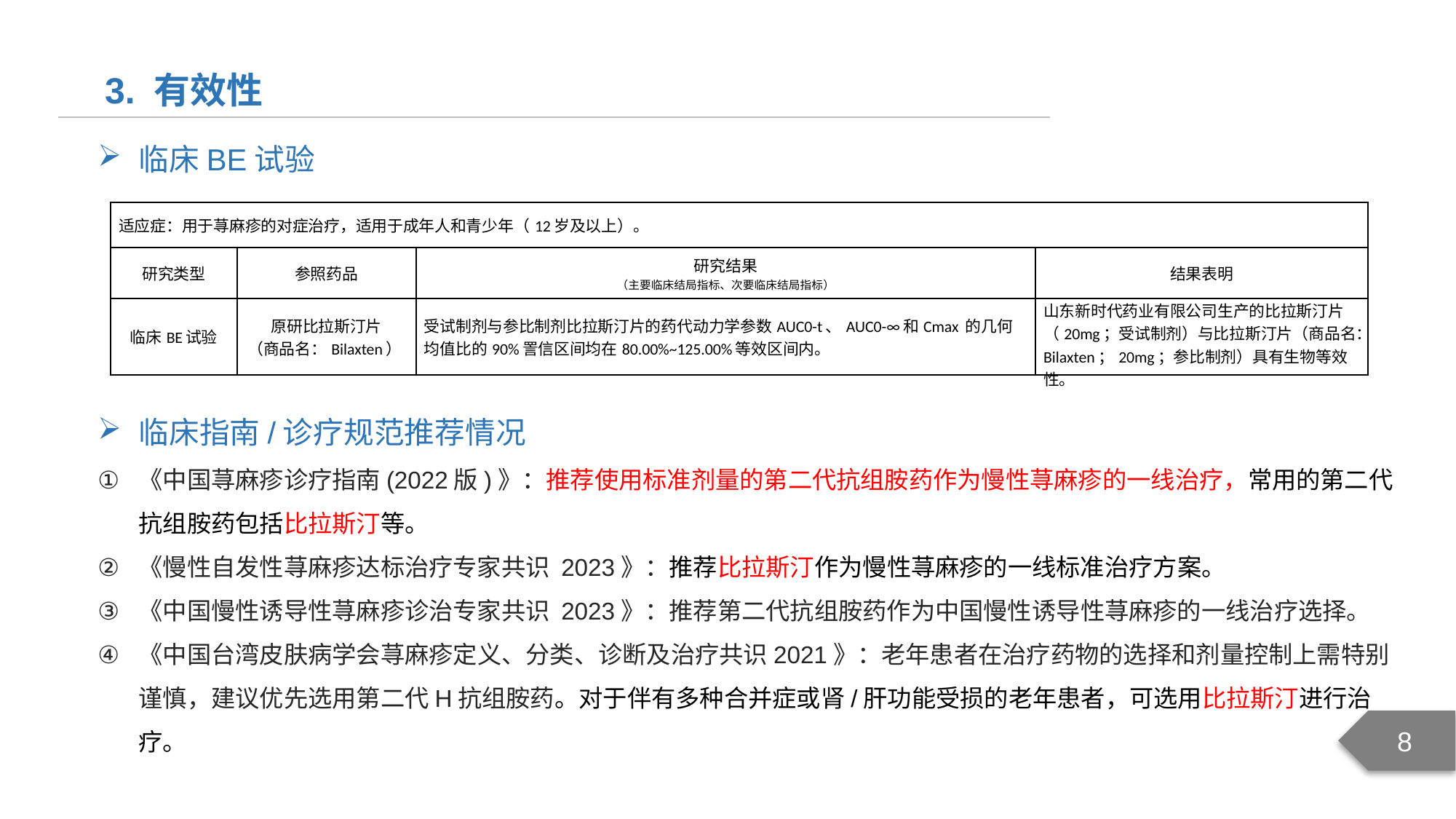

3. 有效性
临床BE试验

临床指南/诊疗规范推荐情况
《中国荨麻疹诊疗指南(2022版)》：推荐使用标准剂量的第二代抗组胺药作为慢性荨麻疹的一线治疗，常用的第二代抗组胺药包括比拉斯汀等。
《慢性自发性荨麻疹达标治疗专家共识 2023》：推荐比拉斯汀作为慢性荨麻疹的一线标准治疗方案。
《中国慢性诱导性荨麻疹诊治专家共识 2023》：推荐第二代抗组胺药作为中国慢性诱导性荨麻疹的一线治疗选择。
《中国台湾皮肤病学会荨麻疹定义、分类、诊断及治疗共识2021》：老年患者在治疗药物的选择和剂量控制上需特别谨慎，建议优先选用第二代H抗组胺药。对于伴有多种合并症或肾/肝功能受损的老年患者，可选用比拉斯汀进行治疗。
| 适应症：用于荨麻疹的对症治疗，适用于成年人和青少年（12岁及以上）。 |  |  |  |
| --- | --- | --- | --- |
| 研究类型 | 参照药品 | 研究结果 （主要临床结局指标、次要临床结局指标） | 结果表明 |
| 临床BE试验 | 原研比拉斯汀片 （商品名：Bilaxten） | 受试制剂与参比制剂比拉斯汀片的药代动力学参数AUC0-t、AUC0-∞和Cmax 的几何均值比的90%詈信区间均在80.00%~125.00%等效区间内。 | 山东新时代药业有限公司生产的比拉斯汀片（20mg；受试制剂）与比拉斯汀片（商品名：Bilaxten；20mg；参比制剂）具有生物等效性。 |